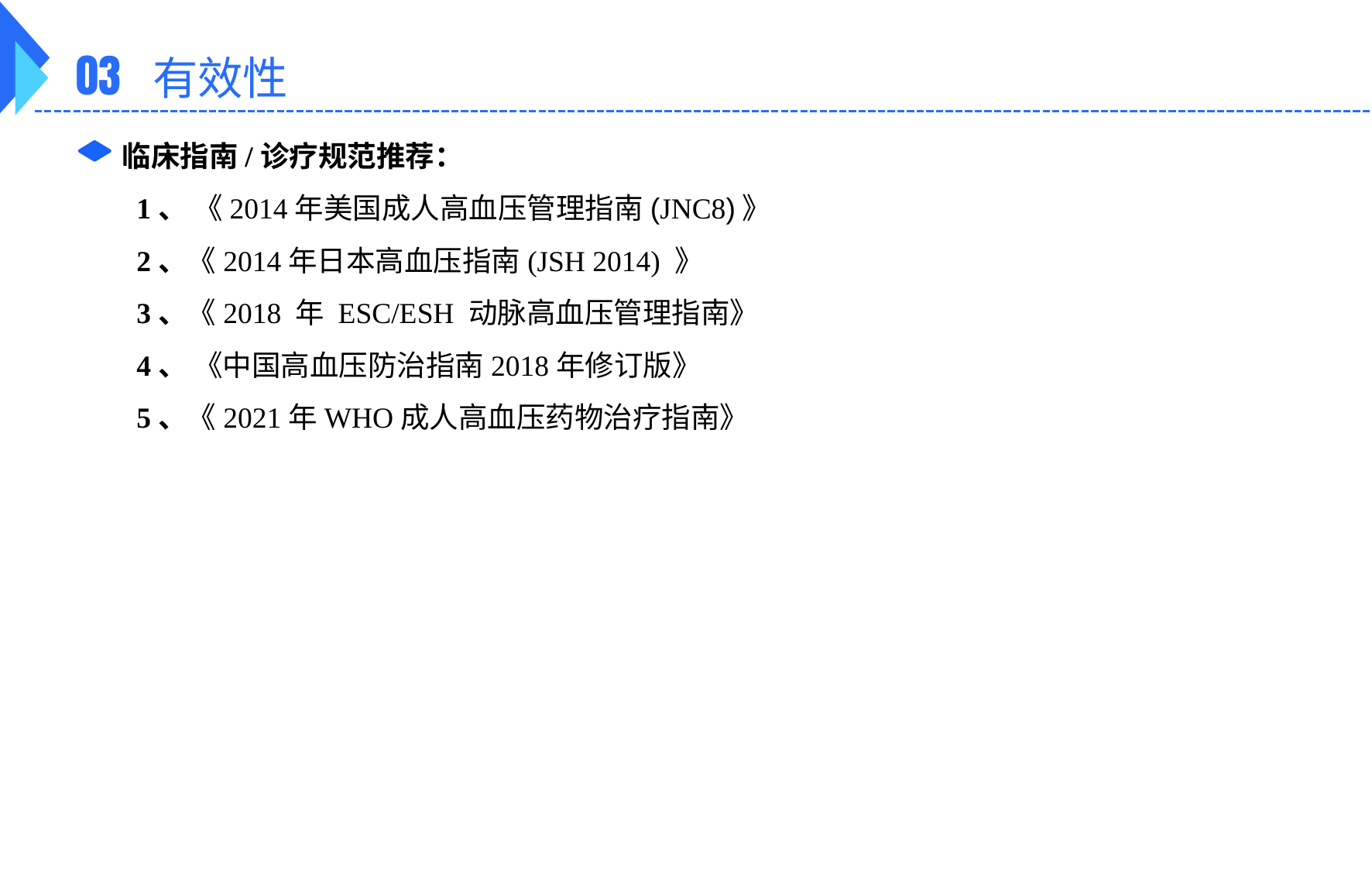

03  有效性

临床指南/诊疗规范推荐：
  1、 《2014年美国成人高血压管理指南(JNC8)》
  2、《2014年日本高血压指南(JSH 2014) 》
  3、《2018 年 ESC/ESH 动脉高血压管理指南》
  4、 《中国高血压防治指南2018年修订版》
  5、《2021年WHO成人高血压药物治疗指南》